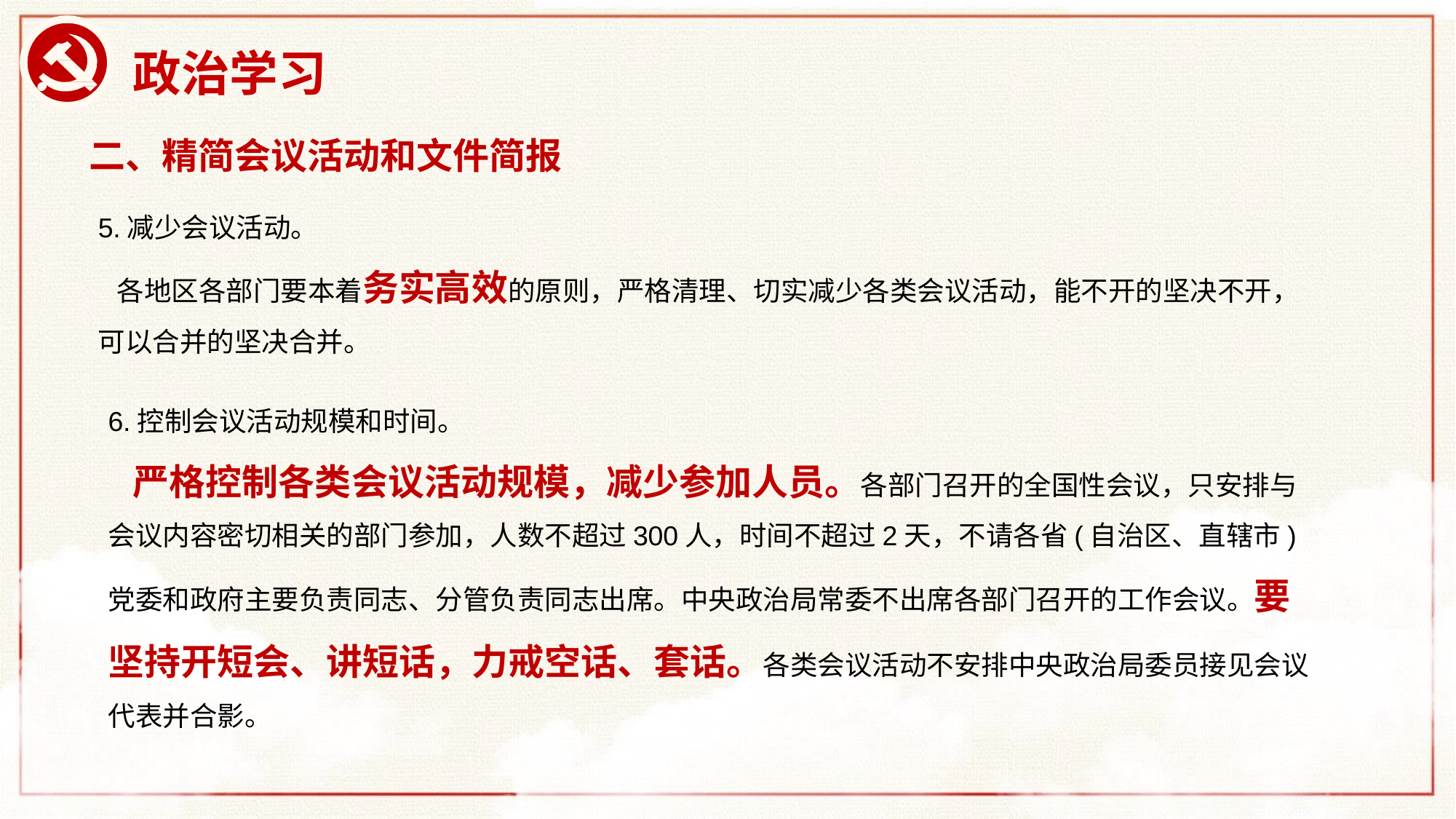

# 政治学习
二、精简会议活动和文件简报

5.减少会议活动。
  各地区各部门要本着务实高效的原则，严格清理、切实减少各类会议活动，能不开的坚决不开，可以合并的坚决合并。
6.控制会议活动规模和时间。
  严格控制各类会议活动规模，减少参加人员。各部门召开的全国性会议，只安排与会议内容密切相关的部门参加，人数不超过300人，时间不超过2天，不请各省(自治区、直辖市)党委和政府主要负责同志、分管负责同志出席。中央政治局常委不出席各部门召开的工作会议。要坚持开短会、讲短话，力戒空话、套话。各类会议活动不安排中央政治局委员接见会议代表并合影。